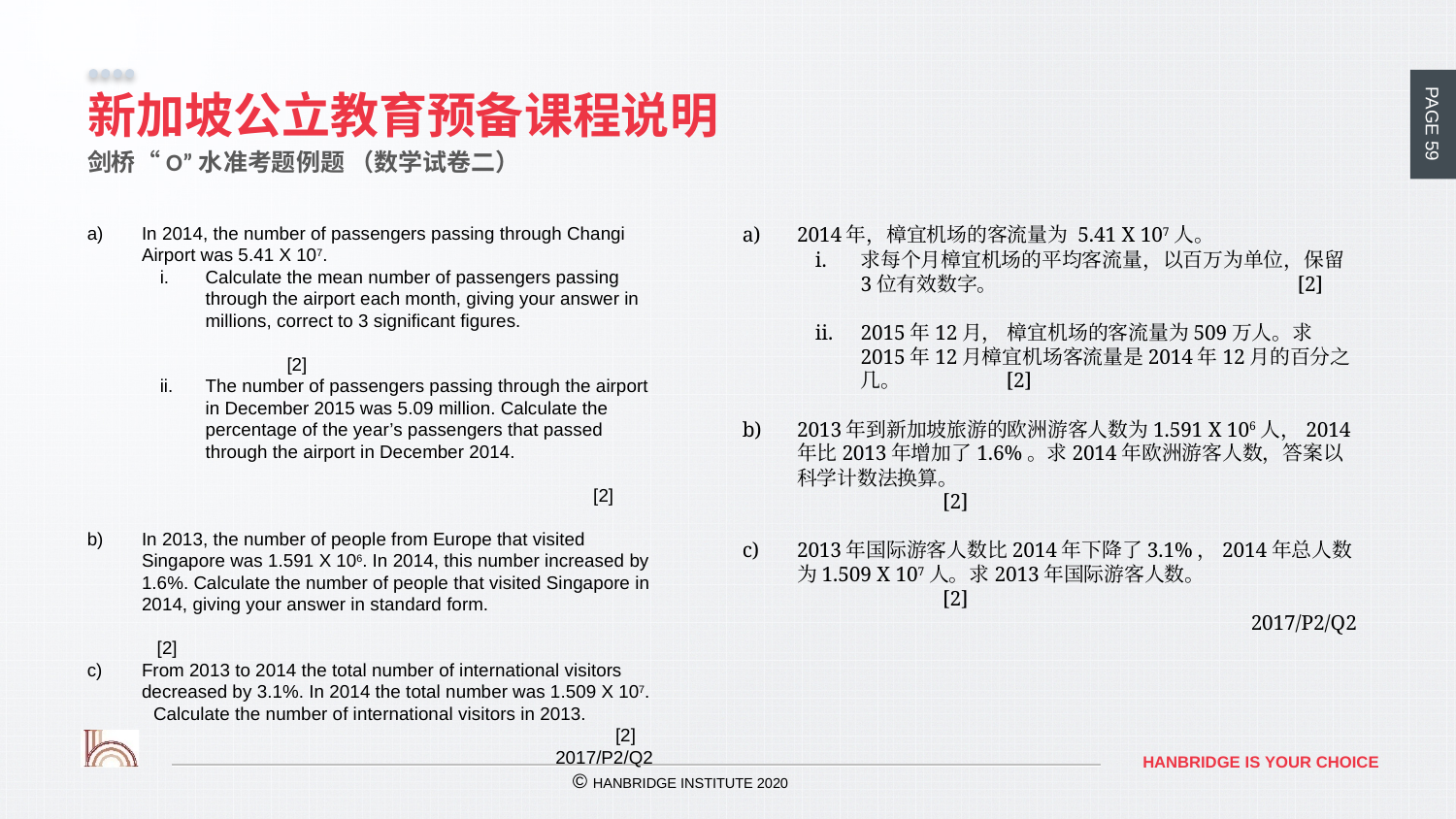

# 新加坡公立教育预备课程说明
剑桥“O”水准考题例题 （数学试卷二）

In 2014, the number of passengers passing through Changi Airport was 5.41 X 107.
Calculate the mean number of passengers passing through the airport each month, giving your answer in millions, correct to 3 significant figures.	                        			                   [2]
The number of passengers passing through the airport in December 2015 was 5.09 million. Calculate the percentage of the year’s passengers that passed through the airport in December 2014.	                                                              			                   [2]

In 2013, the number of people from Europe that visited Singapore was 1.591 X 106. In 2014, this number increased by 1.6%. Calculate the number of people that visited Singapore in 2014, giving your answer in standard form.		             		                  [2]
From 2013 to 2014 the total number of international visitors decreased by 3.1%. In 2014 the total number was 1.509 X 107.
             Calculate the number of international visitors in 2013.                       			                  [2]
2017/P2/Q2
2014年，樟宜机场的客流量为 5.41 X 107人。
求每个月樟宜机场的平均客流量，以百万为单位，保留3位有效数字。			[2]

2015年12月， 樟宜机场的客流量为509万人。求2015年12月樟宜机场客流量是2014年12月的百分之几。	[2]

2013年到新加坡旅游的欧洲游客人数为1.591 X 106人，2014年比2013年增加了1.6%。求2014年欧洲游客人数，答案以科学计数法换算。		    	[2]

2013年国际游客人数比2014年下降了3.1%，2014年总人数为1.509 X 107人。求2013年国际游客人数。		[2]
2017/P2/Q2